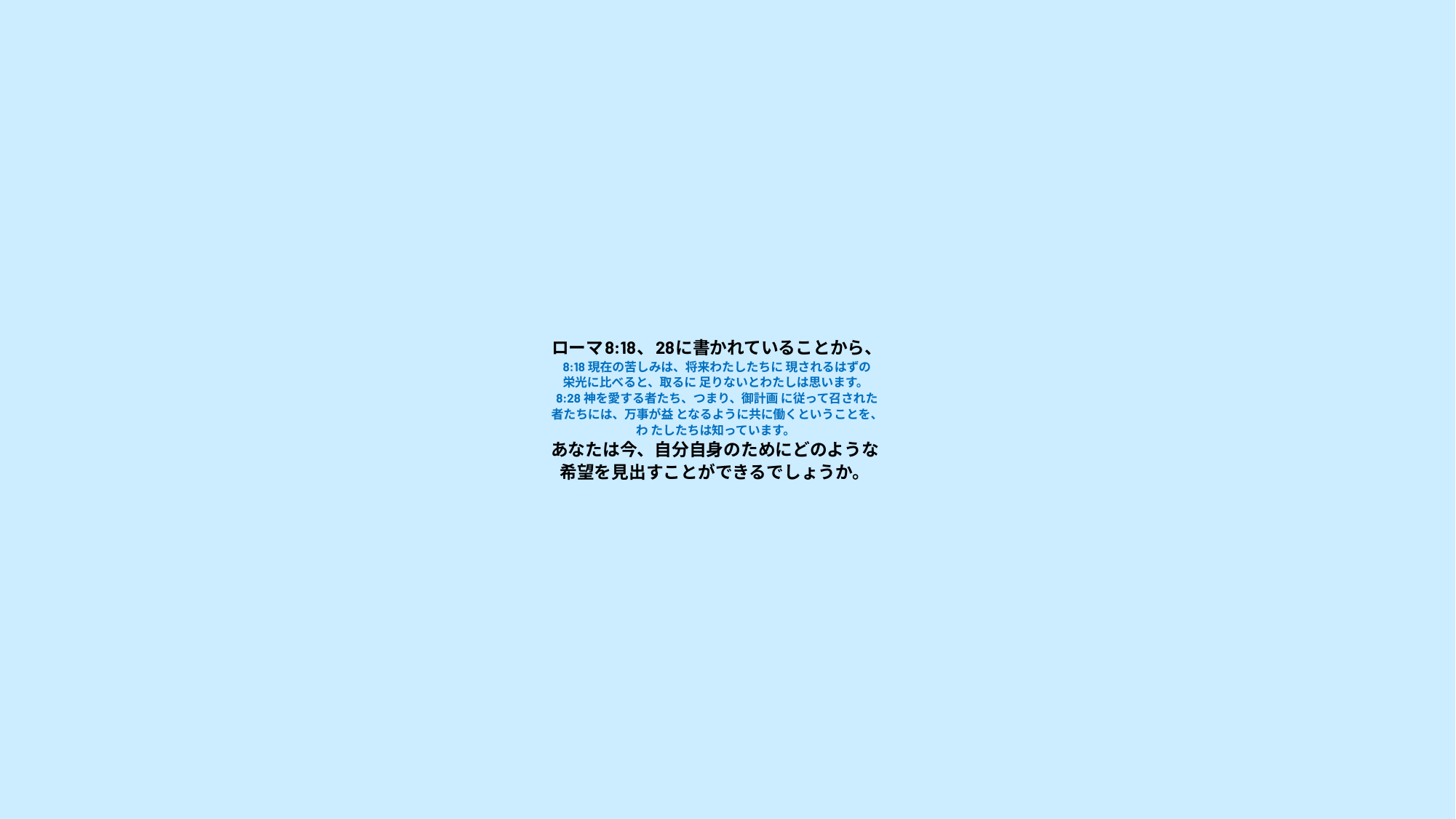

# ローマ8:18、28に書かれていることから、 8:18 現在の苦しみは、将来わたしたちに 現されるはずの 栄光に比べると、取るに 足りないとわたしは思います。 8:28 神を愛する者たち、つまり、御計画 に従って召された 者たちには、万事が益 となるように共に働くということを、 わ たしたちは知っています。 あなたは今、自分自身のためにどのような 希望を見出すことができるでしょうか。